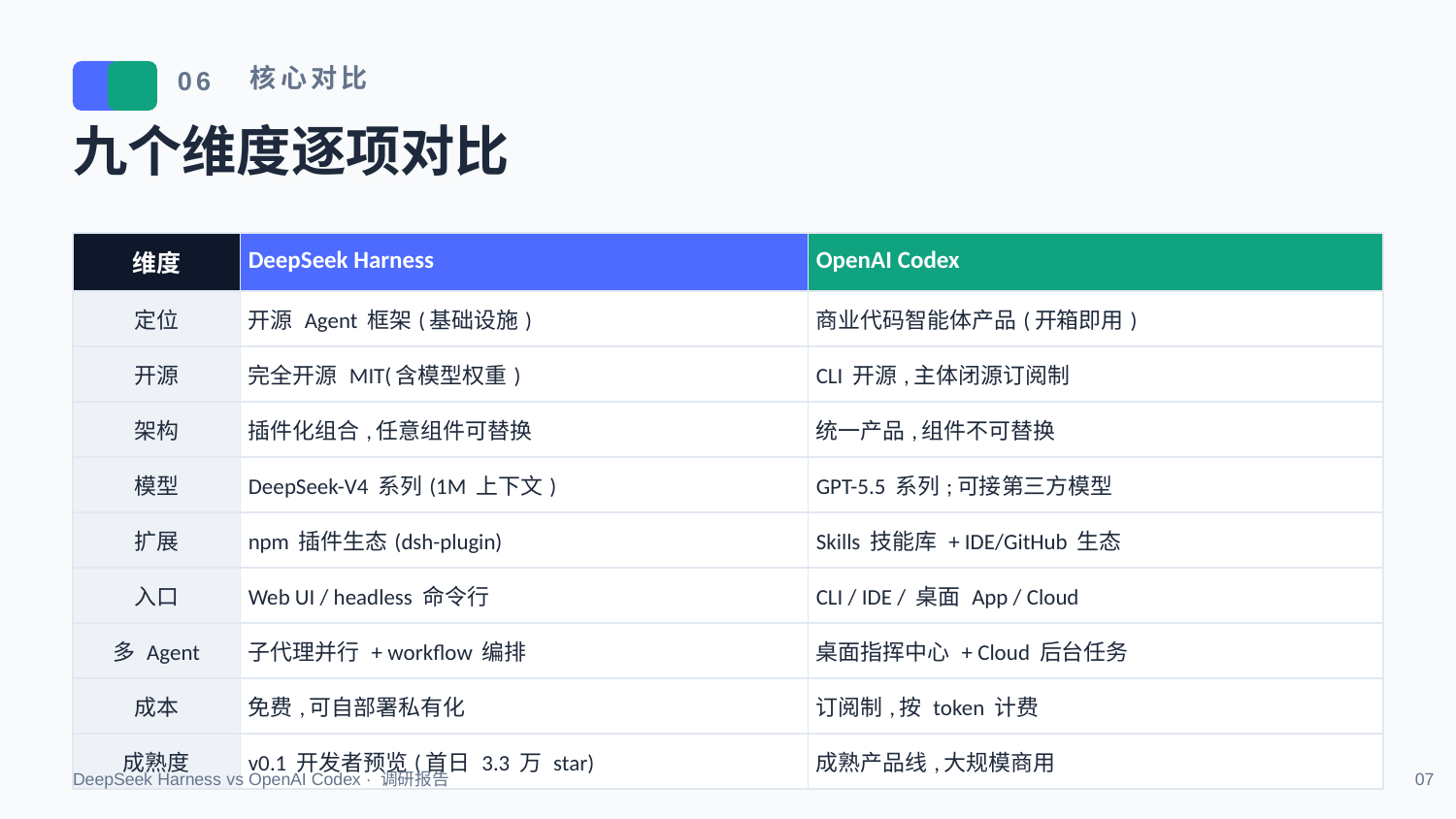

核心对比
06
九个维度逐项对比
| 维度 | DeepSeek Harness | OpenAI Codex |
| --- | --- | --- |
| 定位 | 开源 Agent 框架(基础设施) | 商业代码智能体产品(开箱即用) |
| 开源 | 完全开源 MIT(含模型权重) | CLI 开源,主体闭源订阅制 |
| 架构 | 插件化组合,任意组件可替换 | 统一产品,组件不可替换 |
| 模型 | DeepSeek-V4 系列(1M 上下文) | GPT-5.5 系列;可接第三方模型 |
| 扩展 | npm 插件生态(dsh-plugin) | Skills 技能库 + IDE/GitHub 生态 |
| 入口 | Web UI / headless 命令行 | CLI / IDE / 桌面 App / Cloud |
| 多 Agent | 子代理并行 + workflow 编排 | 桌面指挥中心 + Cloud 后台任务 |
| 成本 | 免费,可自部署私有化 | 订阅制,按 token 计费 |
| 成熟度 | v0.1 开发者预览(首日 3.3 万 star) | 成熟产品线,大规模商用 |
DeepSeek Harness vs OpenAI Codex · 调研报告
07